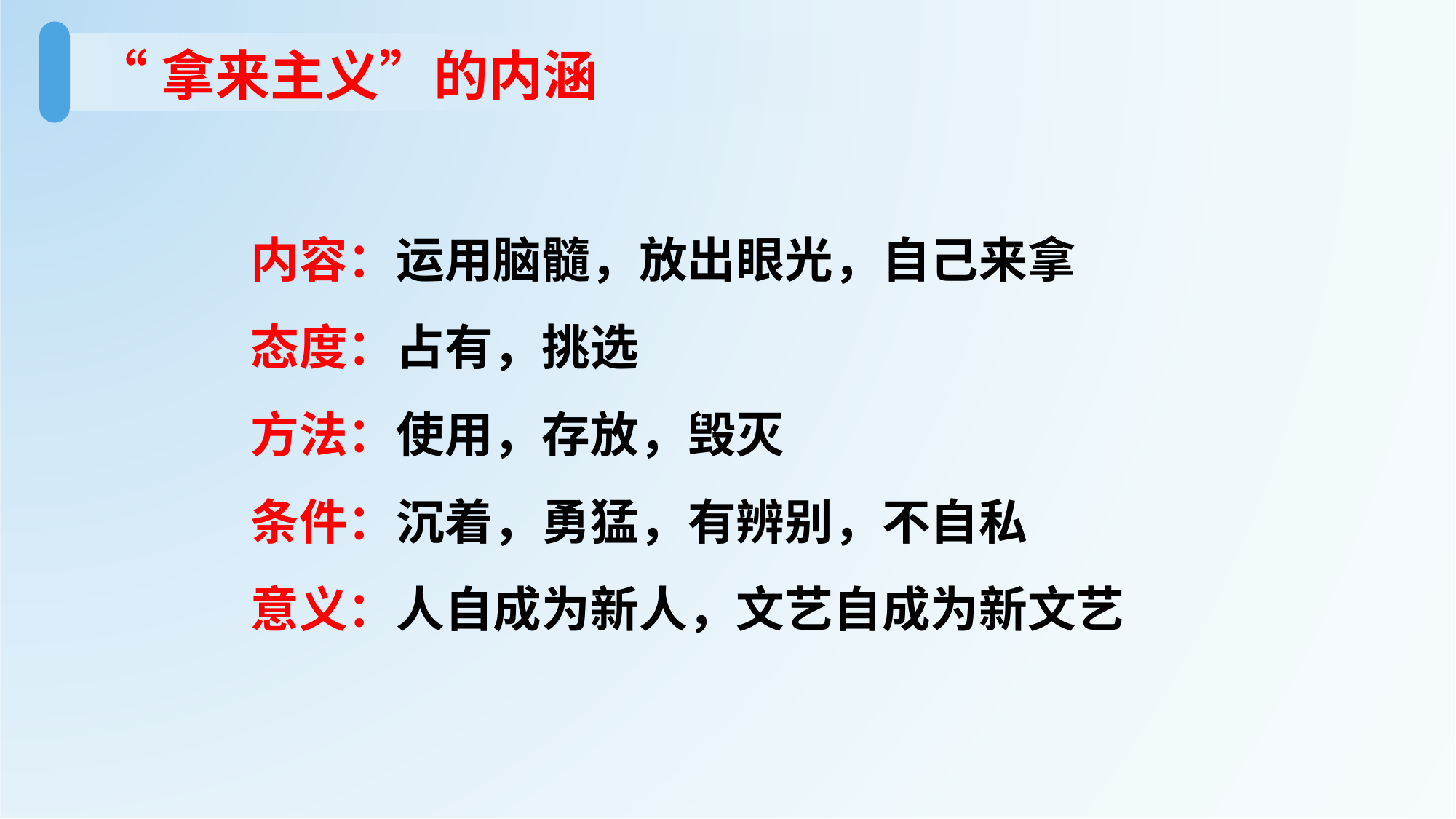

“拿来主义”的内涵
内容：运用脑髓，放出眼光，自己来拿
态度：占有，挑选
方法：使用，存放，毁灭
条件：沉着，勇猛，有辨别，不自私
意义：人自成为新人，文艺自成为新文艺